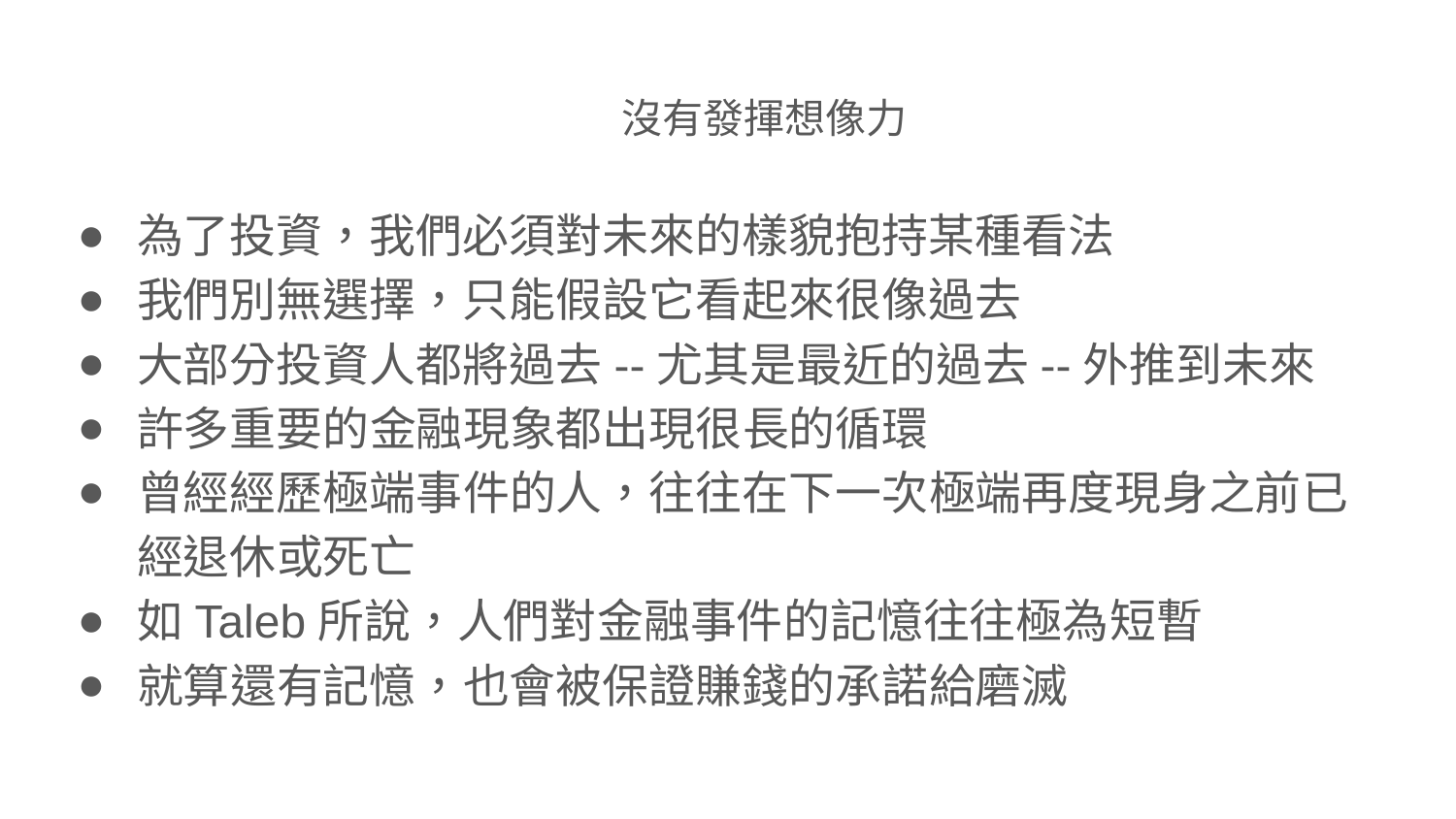

# 沒有發揮想像力

為了投資，我們必須對未來的樣貌抱持某種看法
我們別無選擇，只能假設它看起來很像過去
大部分投資人都將過去--尤其是最近的過去--外推到未來
許多重要的金融現象都出現很長的循環
曾經經歷極端事件的人，往往在下一次極端再度現身之前已經退休或死亡
如Taleb所說，人們對金融事件的記憶往往極為短暫
就算還有記憶，也會被保證賺錢的承諾給磨滅